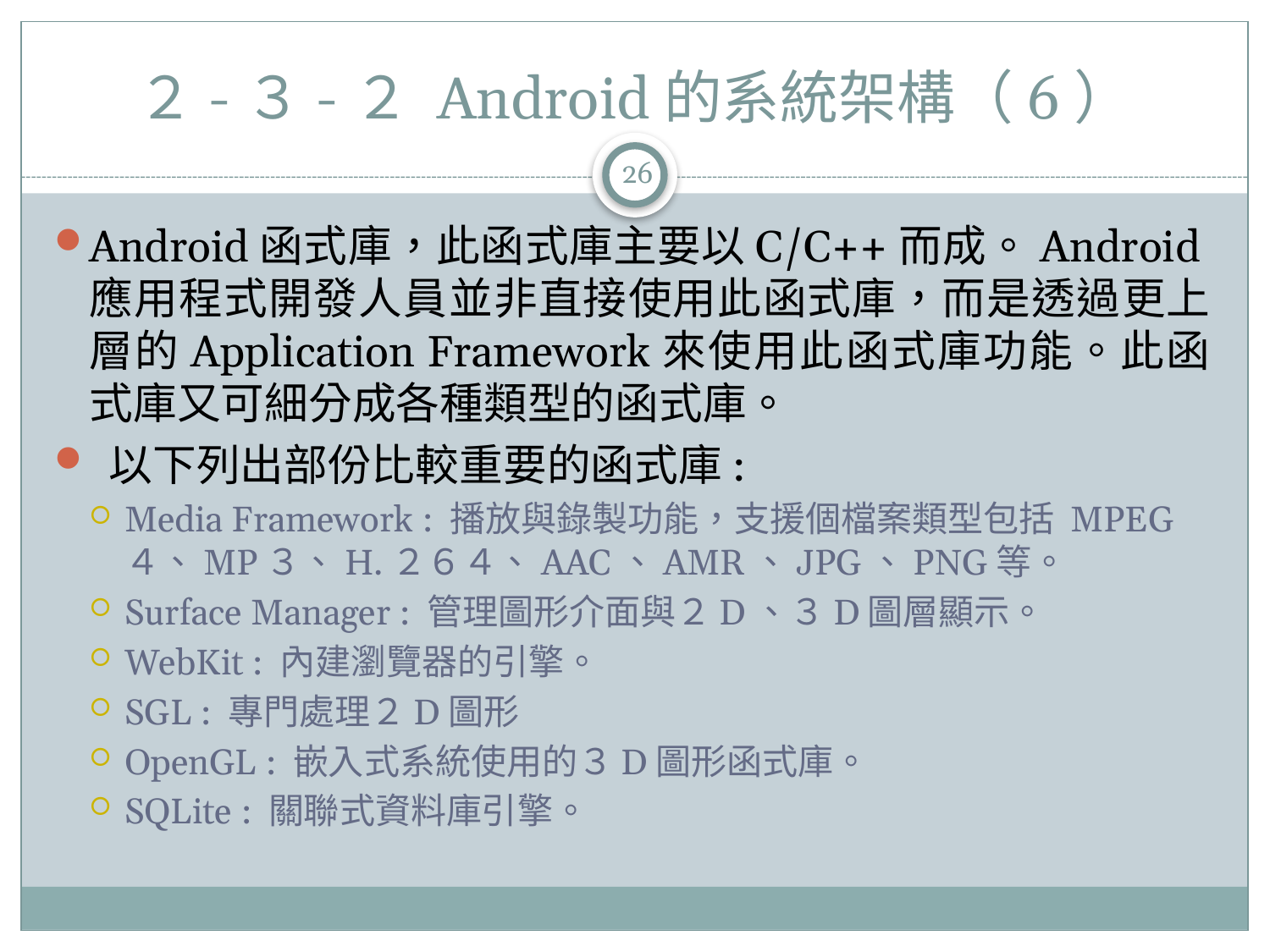

# ２-３-２ Android的系統架構（6）
26
Android函式庫，此函式庫主要以C/C++而成。Android應用程式開發人員並非直接使用此函式庫，而是透過更上層的Application Framework來使用此函式庫功能。此函式庫又可細分成各種類型的函式庫。
 以下列出部份比較重要的函式庫:
Media Framework : 播放與錄製功能，支援個檔案類型包括 MPEG４、MP３、H.２６４、AAC、AMR、JPG、PNG等。
Surface Manager : 管理圖形介面與２D、３D圖層顯示。
WebKit : 內建瀏覽器的引擎。
SGL : 專門處理２D圖形
OpenGL : 嵌入式系統使用的３D圖形函式庫。
SQLite : 關聯式資料庫引擎。